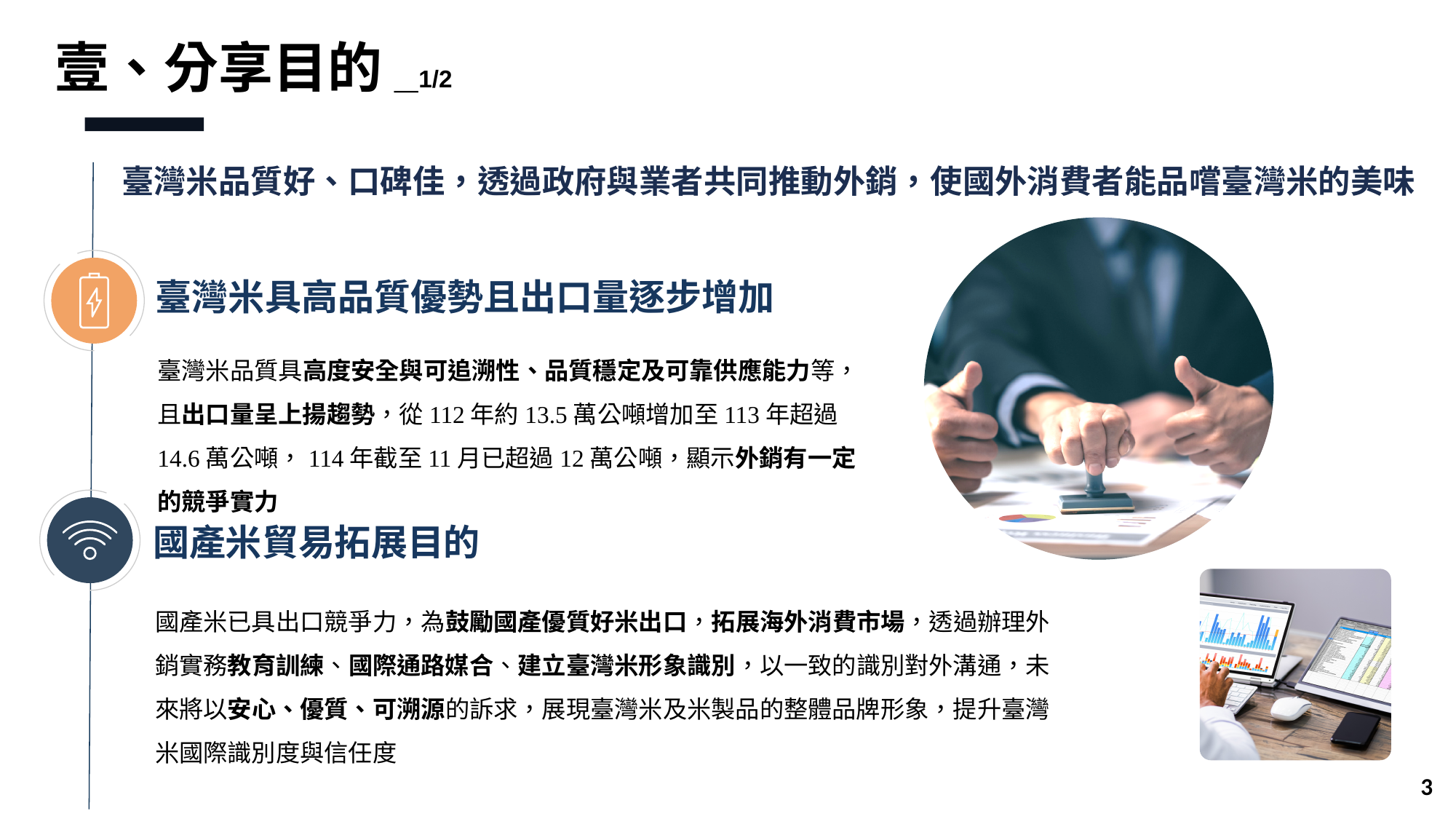

壹、分享目的_1/2

臺灣米品質好、口碑佳，透過政府與業者共同推動外銷，使國外消費者能品嚐臺灣米的美味

臺灣米具高品質優勢且出口量逐步增加
臺灣米品質具高度安全與可追溯性、品質穩定及可靠供應能力等，且出口量呈上揚趨勢，從112年約13.5萬公噸增加至113年超過14.6萬公噸，114年截至11月已超過12萬公噸，顯示外銷有一定的競爭實力

國產米貿易拓展目的

國產米已具出口競爭力，為鼓勵國產優質好米出口，拓展海外消費市場，透過辦理外銷實務教育訓練、國際通路媒合、建立臺灣米形象識別，以一致的識別對外溝通，未來將以安心、優質、可溯源的訴求，展現臺灣米及米製品的整體品牌形象，提升臺灣米國際識別度與信任度
3